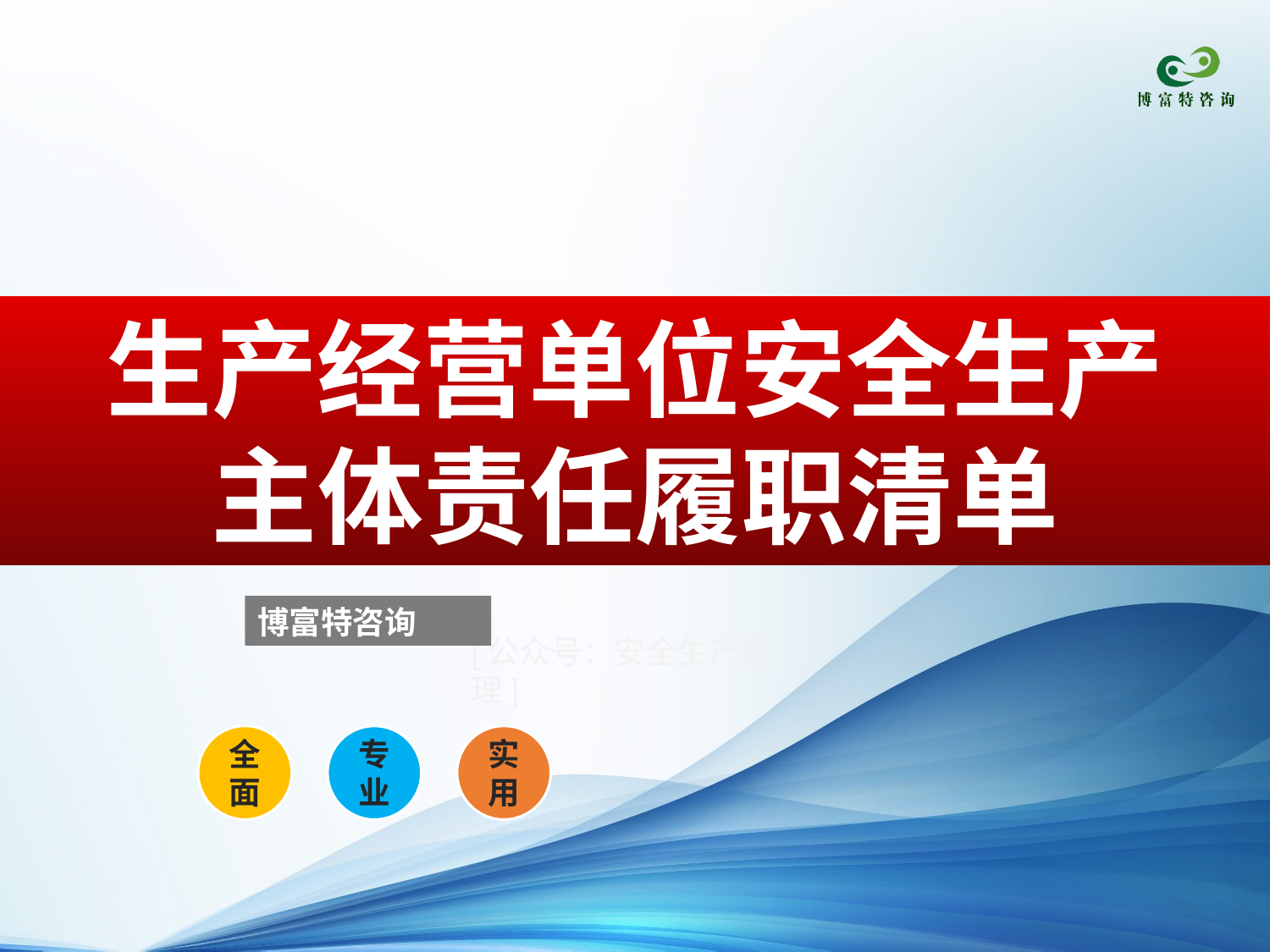

生产经营单位安全生产
主体责任履职清单
博富特咨询
[公众号：安全生产管理]
全面
实用
专业